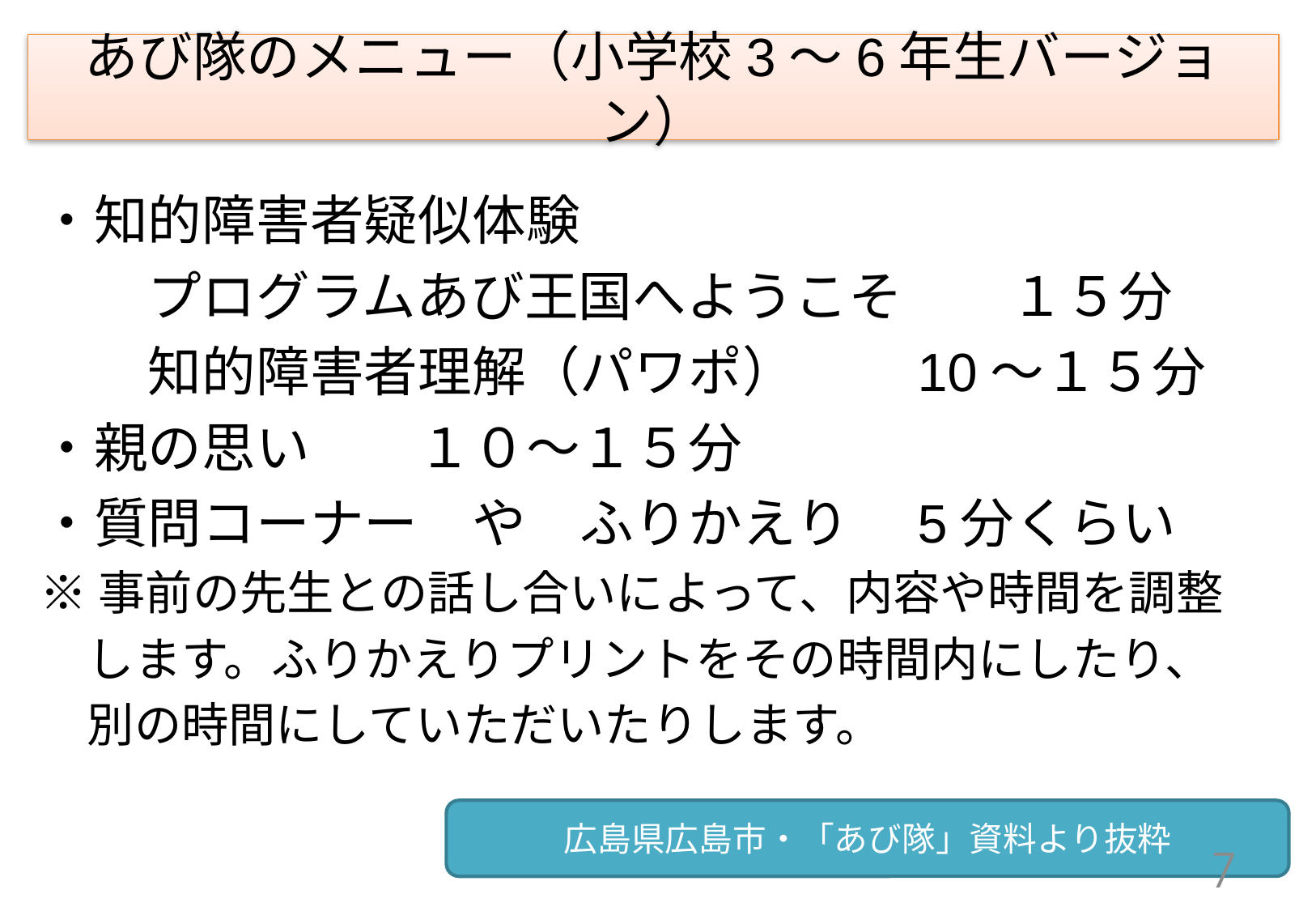

あび隊のメニュー（小学校3～6年生バージョン）
・知的障害者疑似体験
　　プログラムあび王国へようこそ　　１５分
　　知的障害者理解（パワポ）　　10～１５分
・親の思い　　１０～１５分
・質問コーナー　や　ふりかえり　5分くらい
※事前の先生との話し合いによって、内容や時間を調整
　します。ふりかえりプリントをその時間内にしたり、
　別の時間にしていただいたりします。
広島県広島市・「あび隊」資料より抜粋
7